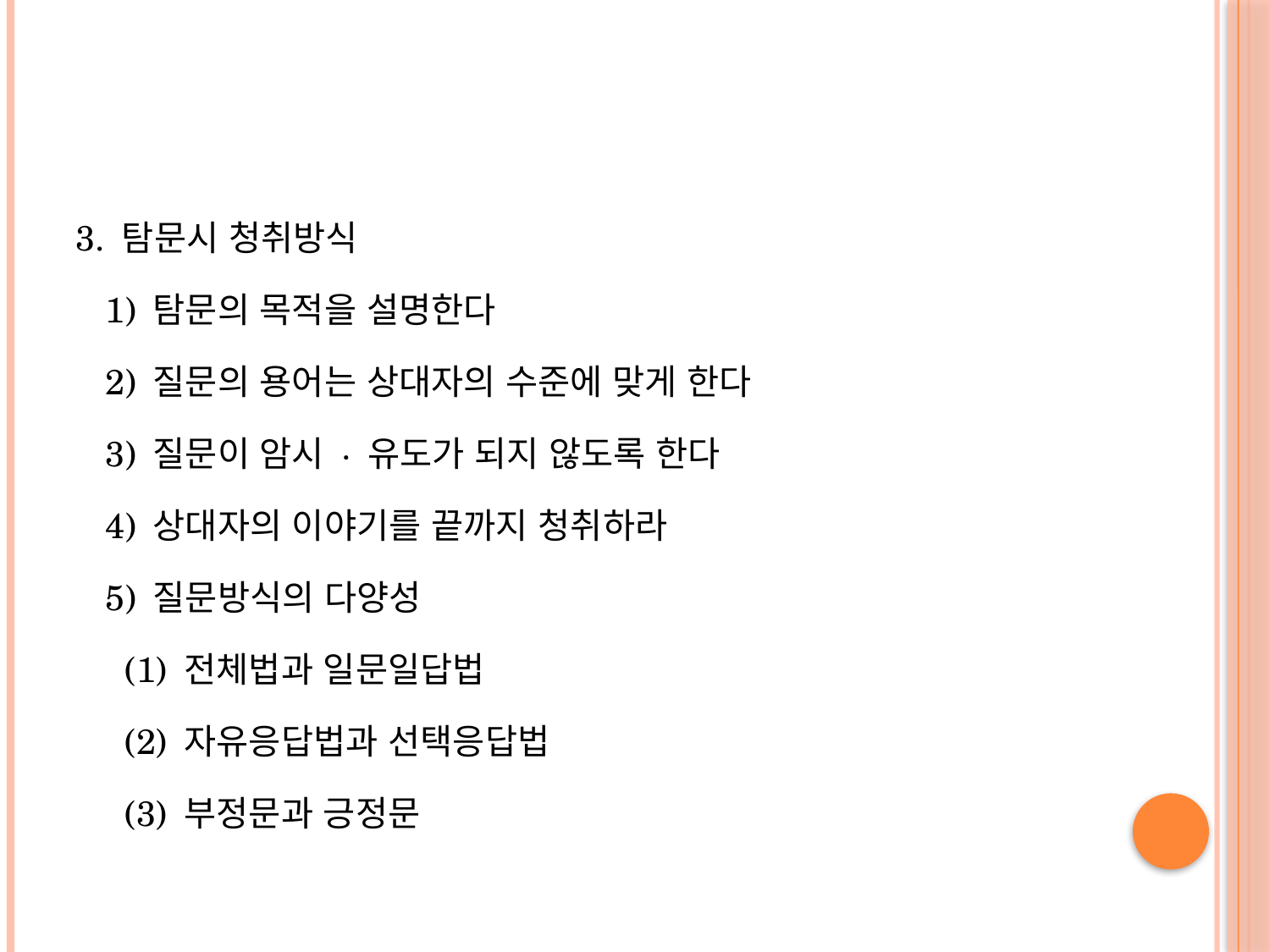

#
3. 탐문시 청취방식
   1) 탐문의 목적을 설명한다
   2) 질문의 용어는 상대자의 수준에 맞게 한다
   3) 질문이 암시 · 유도가 되지 않도록 한다
   4) 상대자의 이야기를 끝까지 청취하라
   5) 질문방식의 다양성
     (1) 전체법과 일문일답법
     (2) 자유응답법과 선택응답법
     (3) 부정문과 긍정문